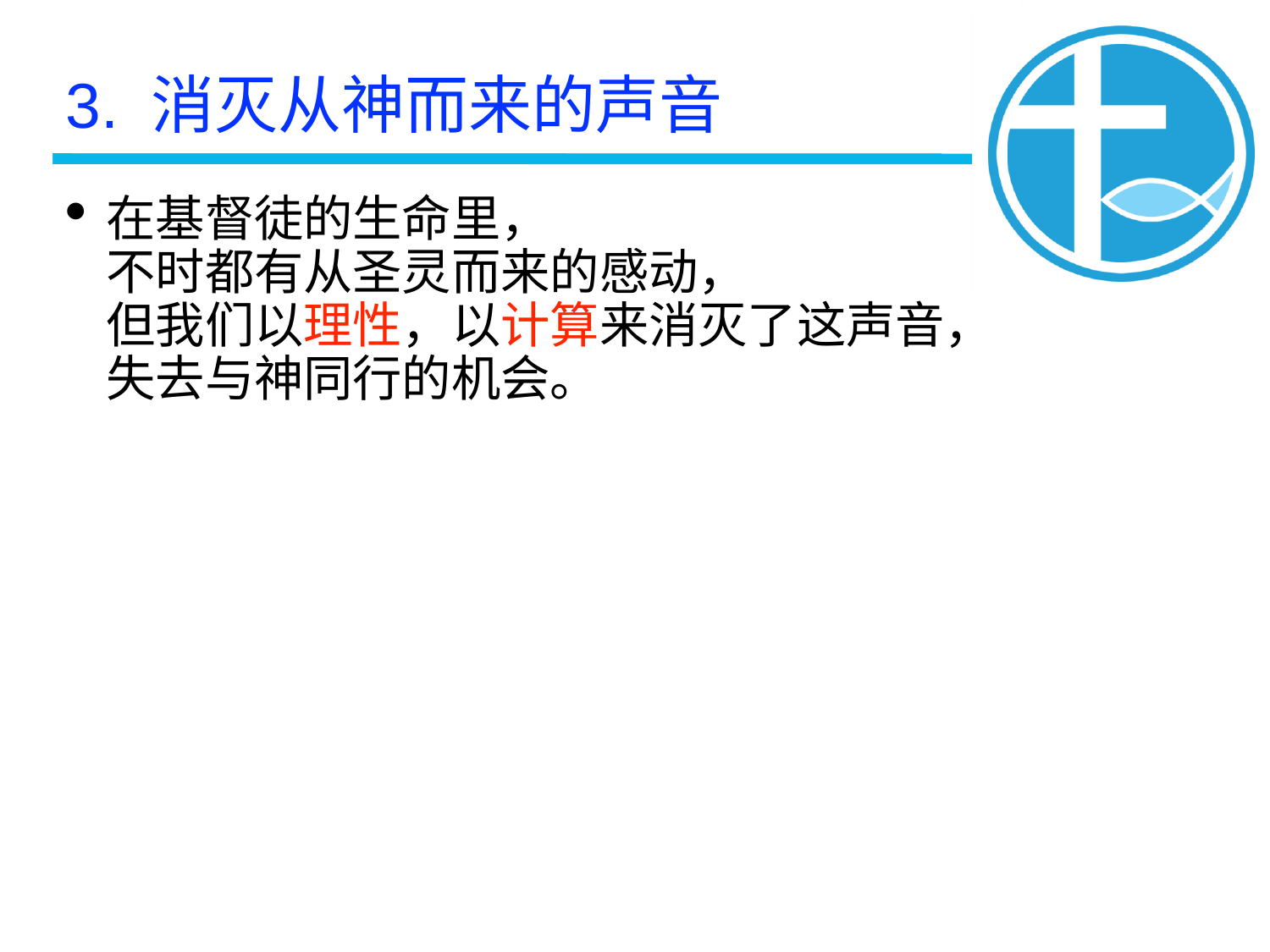

3. 消灭从神而来的声音
在基督徒的生命里，
不时都有从圣灵而来的感动，
但我们以理性，以计算来消灭了这声音，失去与神同行的机会。